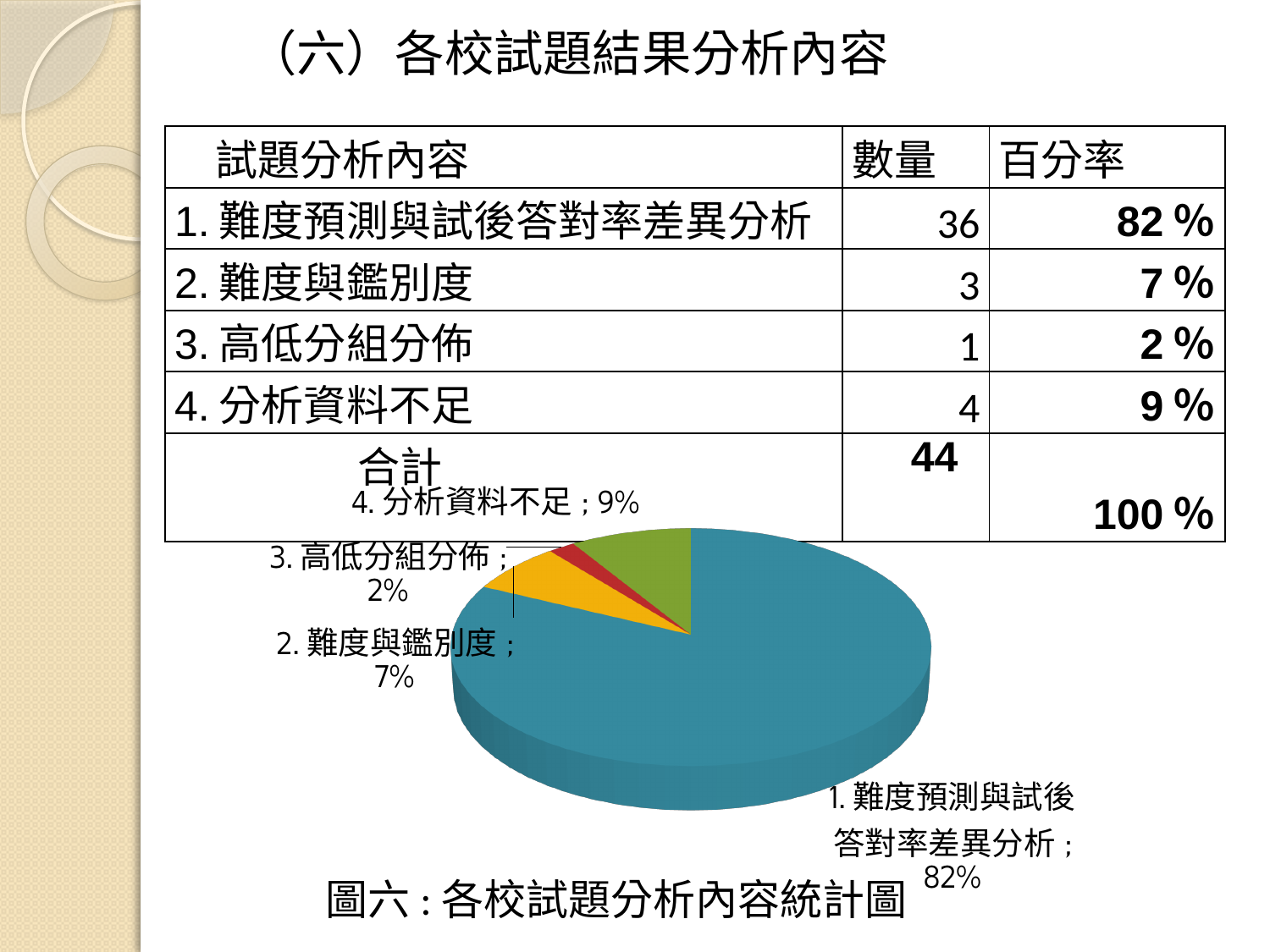

（六）各校試題結果分析內容

| 試題分析內容 | 數量 | 百分率 |
| --- | --- | --- |
| 1.難度預測與試後答對率差異分析 | 36 | 82％ |
| 2.難度與鑑別度 | 3 | 7％ |
| 3.高低分組分佈 | 1 | 2％ |
| 4.分析資料不足 | 4 | 9％ |
| 合計 | 44 | 100％ |

[unsupported chart]

   圖六:各校試題分析內容統計圖